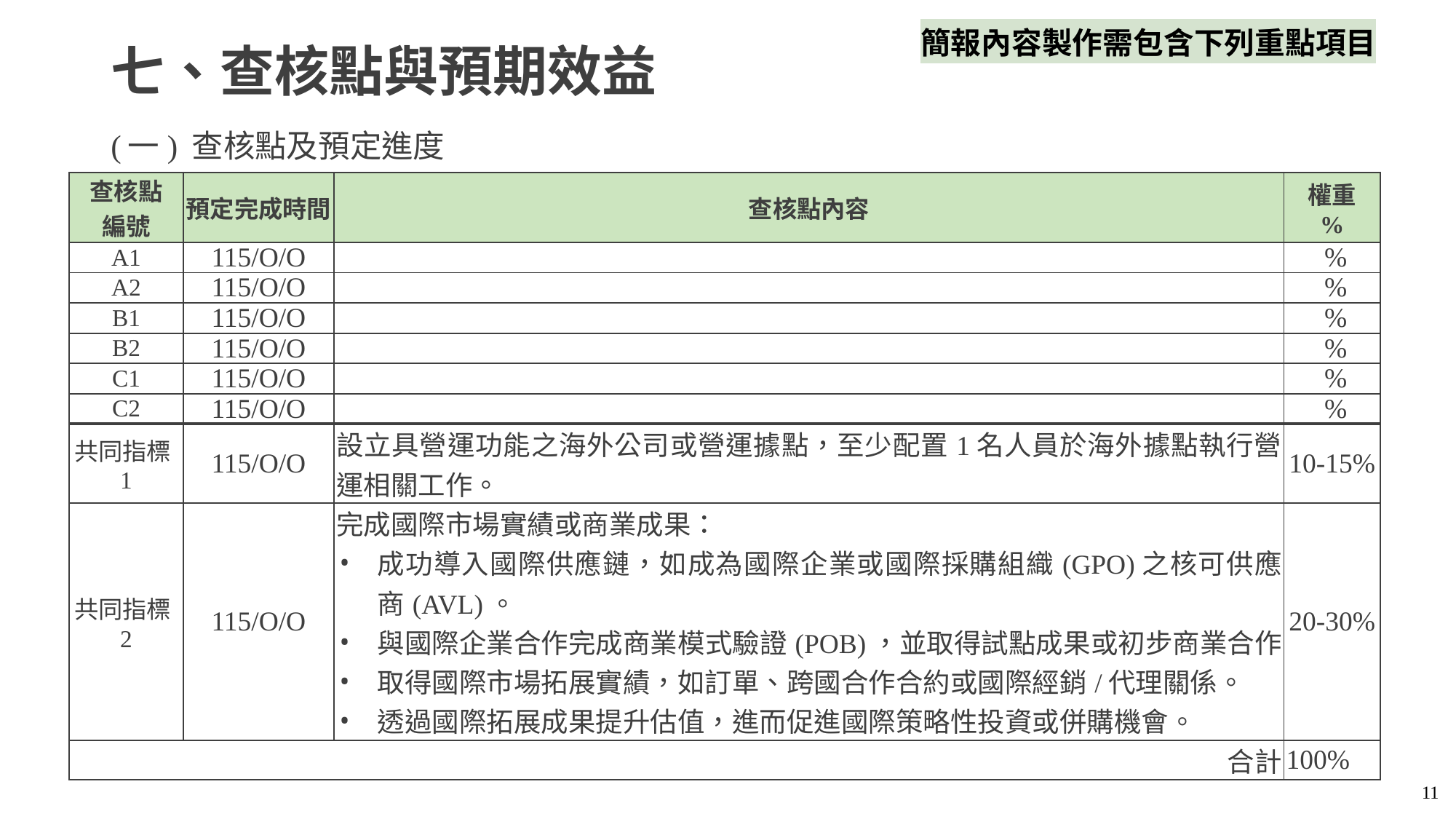

簡報內容製作需包含下列重點項目
# 七、查核點與預期效益
(一) 查核點及預定進度
| 查核點 編號 | 預定完成時間 | 查核點內容 | 權重 % |
| --- | --- | --- | --- |
| A1 | 115/O/O |  | % |
| A2 | 115/O/O |  | % |
| B1 | 115/O/O |  | % |
| B2 | 115/O/O |  | % |
| C1 | 115/O/O |  | % |
| C2 | 115/O/O |  | % |
| 共同指標1 | 115/O/O | 設立具營運功能之海外公司或營運據點，至少配置1名人員於海外據點執行營運相關工作。 | 10-15% |
| 共同指標2 | 115/O/O | 完成國際市場實績或商業成果： 成功導入國際供應鏈，如成為國際企業或國際採購組織(GPO)之核可供應商(AVL)。 與國際企業合作完成商業模式驗證(POB)，並取得試點成果或初步商業合作。 取得國際市場拓展實績，如訂單、跨國合作合約或國際經銷/代理關係。 透過國際拓展成果提升估值，進而促進國際策略性投資或併購機會。 | 20-30% |
| 合計 |  |  | 100% |
11